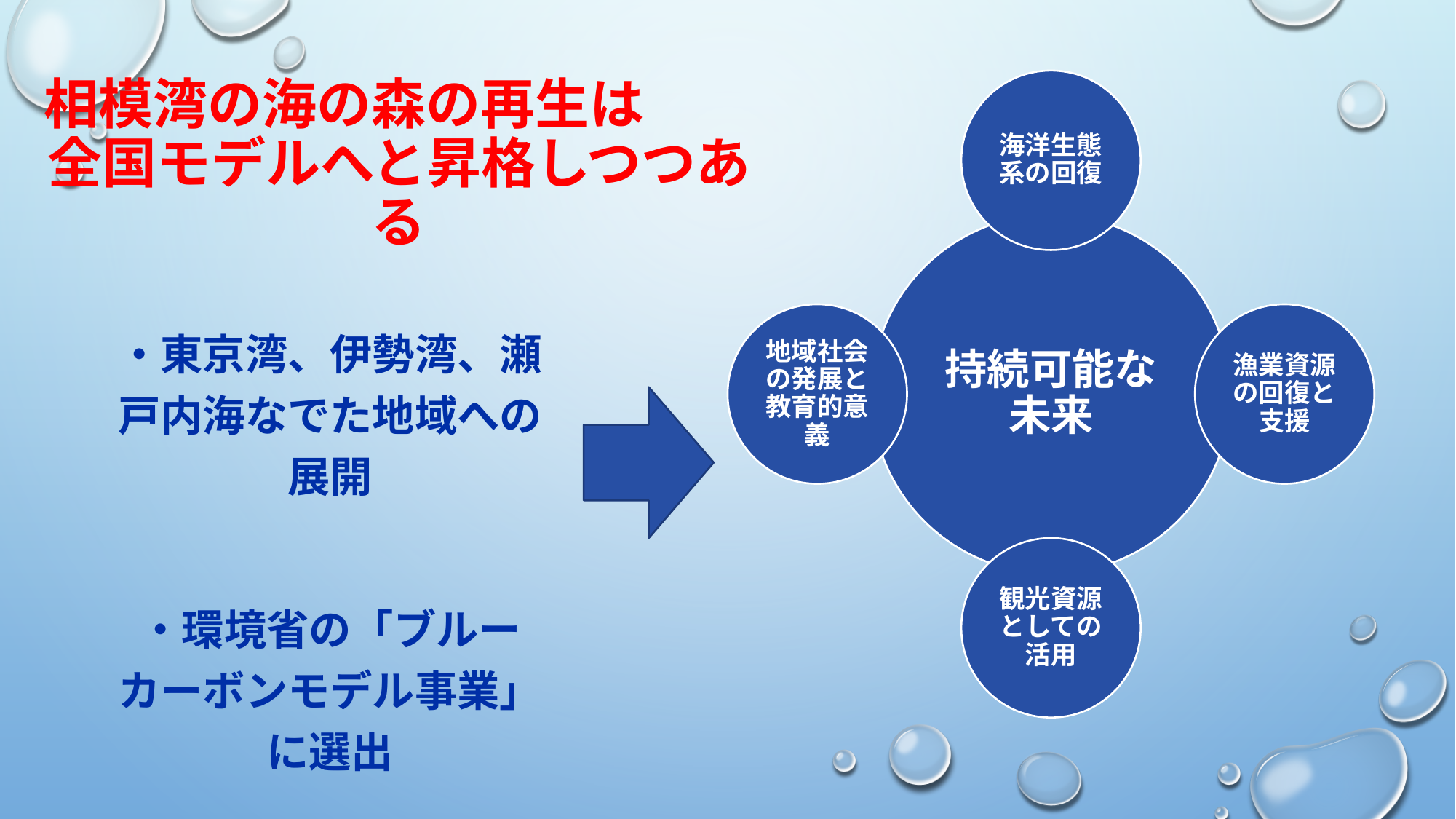

海洋生態系の回復
持続可能な未来
地域社会の発展と教育的意義
漁業資源の回復と支援
観光資源としての活用
# 相模湾の海の森の再生は　　全国モデルへと昇格しつつある
・東京湾、伊勢湾、瀬戸内海なでた地域への展開

・環境省の「ブルーカーボンモデル事業」に選出